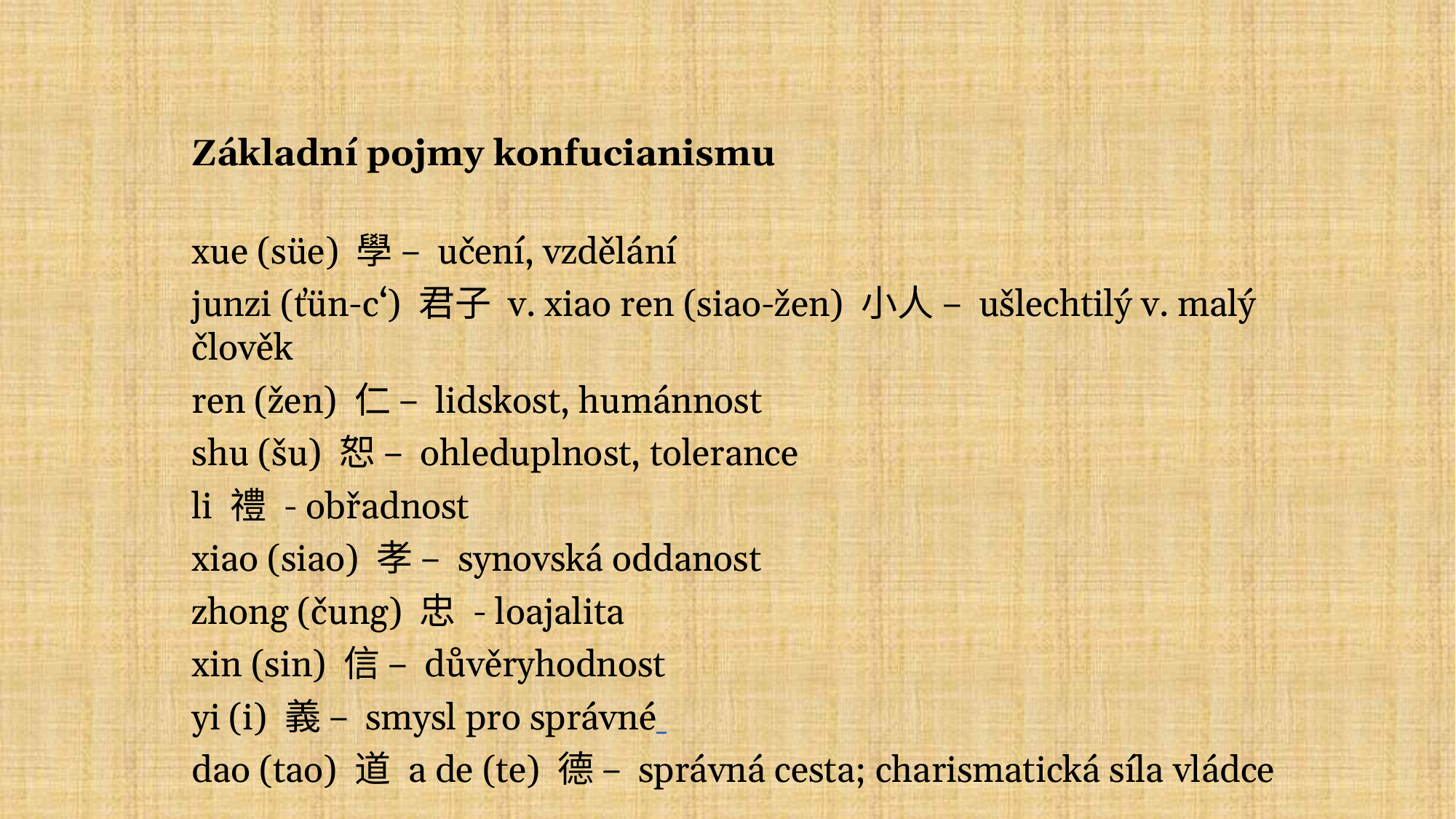

Základní pojmy konfucianismu

xue (süe) 學 – učení, vzdělání
junzi (ťün-c‘) 君子 v. xiao ren (siao-žen) 小人 – ušlechtilý v. malý člověk
ren (žen) 仁 – lidskost, humánnost
shu (šu) 恕 – ohleduplnost, tolerance
li 禮 - obřadnost
xiao (siao) 孝 – synovská oddanost
zhong (čung) 忠 - loajalita
xin (sin) 信 – důvěryhodnost
yi (i) 義 – smysl pro správné
dao (tao) 道 a de (te) 德 – správná cesta; charismatická síla vládce